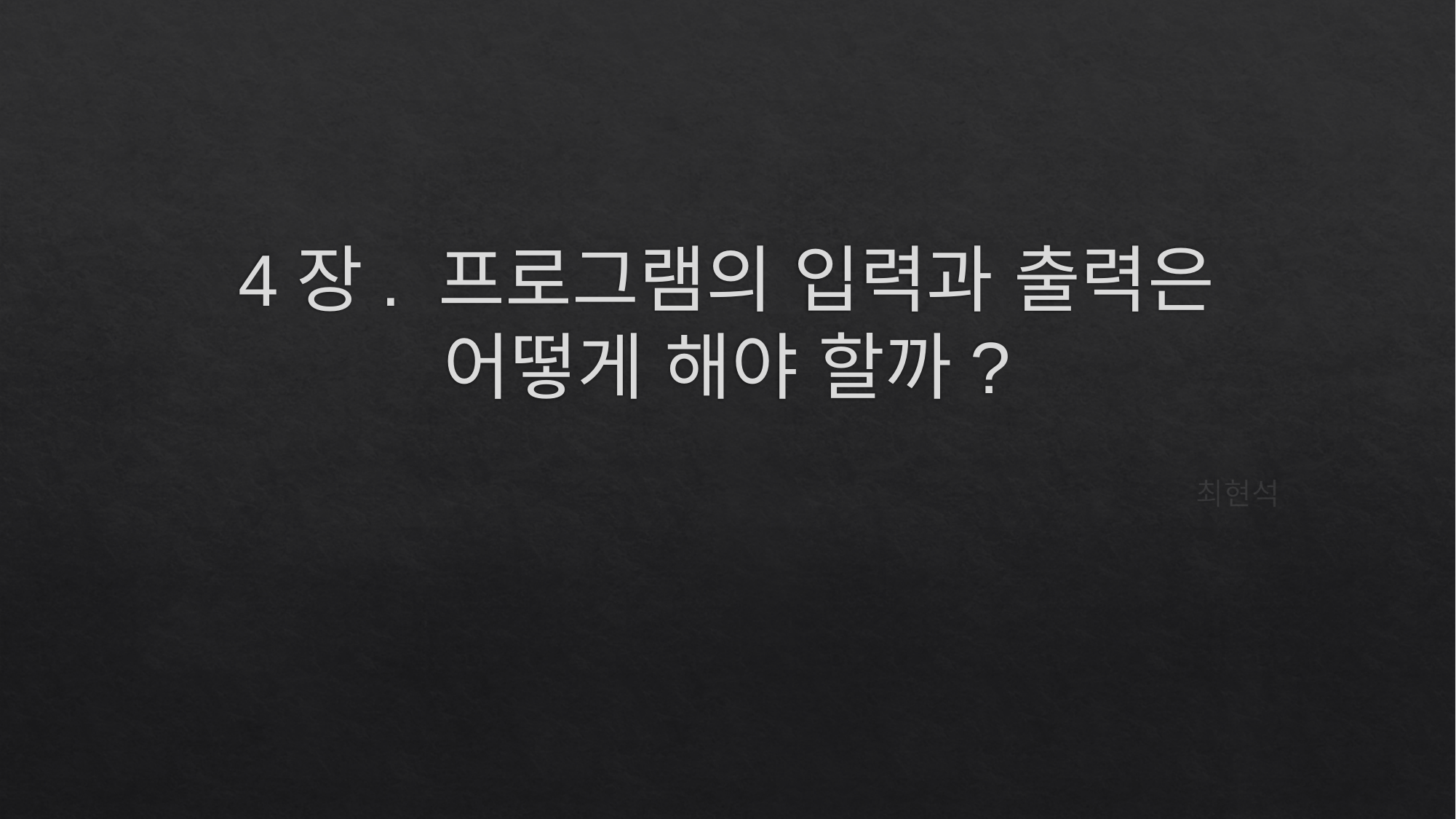

# 4장. 프로그램의 입력과 출력은 어떻게 해야 할까?
최현석